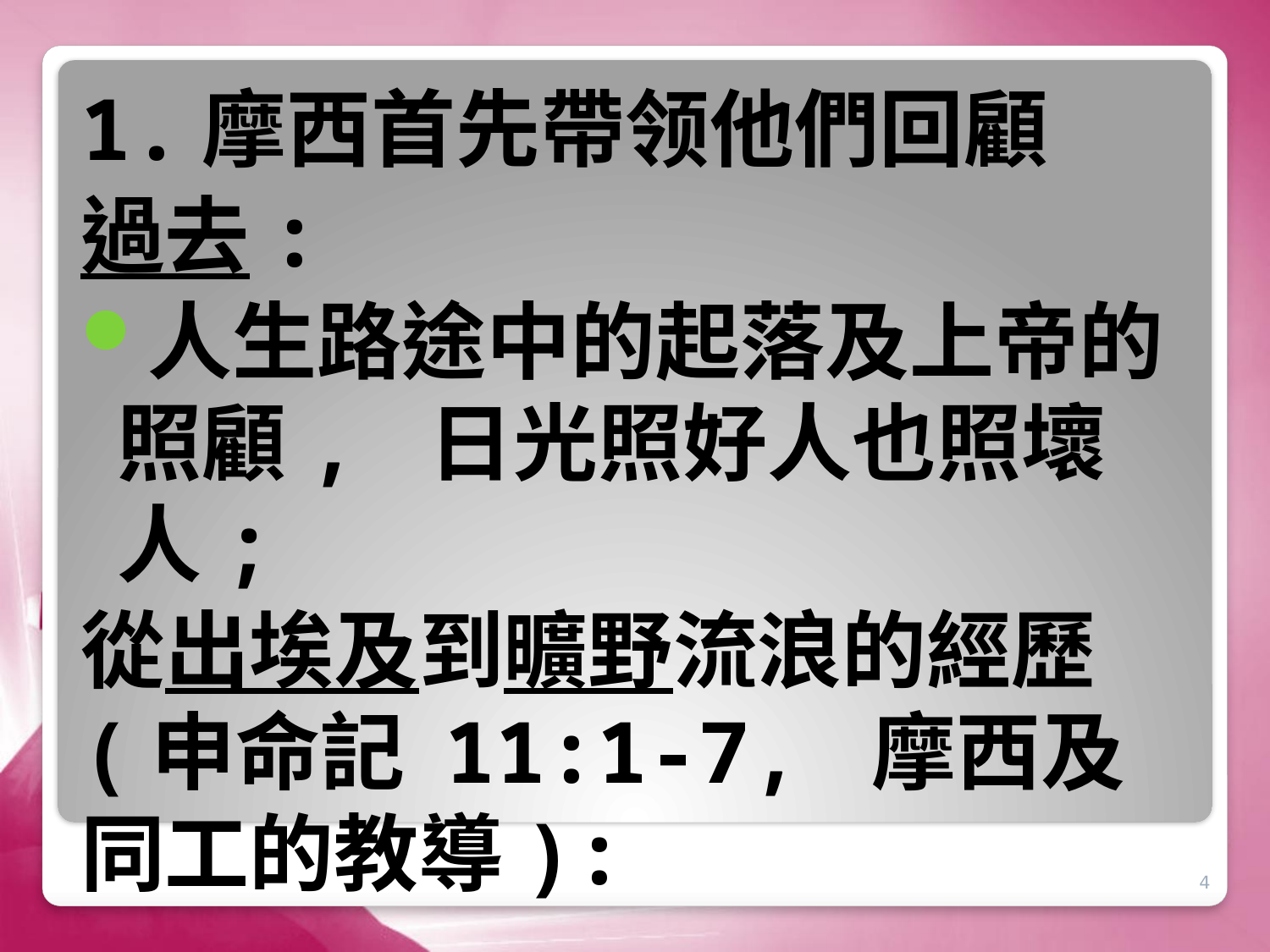

1.摩西首先帶领他們回顧
過去:
人生路途中的起落及上帝的照顧, 日光照好人也照壞人;
從出埃及到曠野流浪的經歷 (申命記 11:1-7, 摩西及同工的教導):

#
4